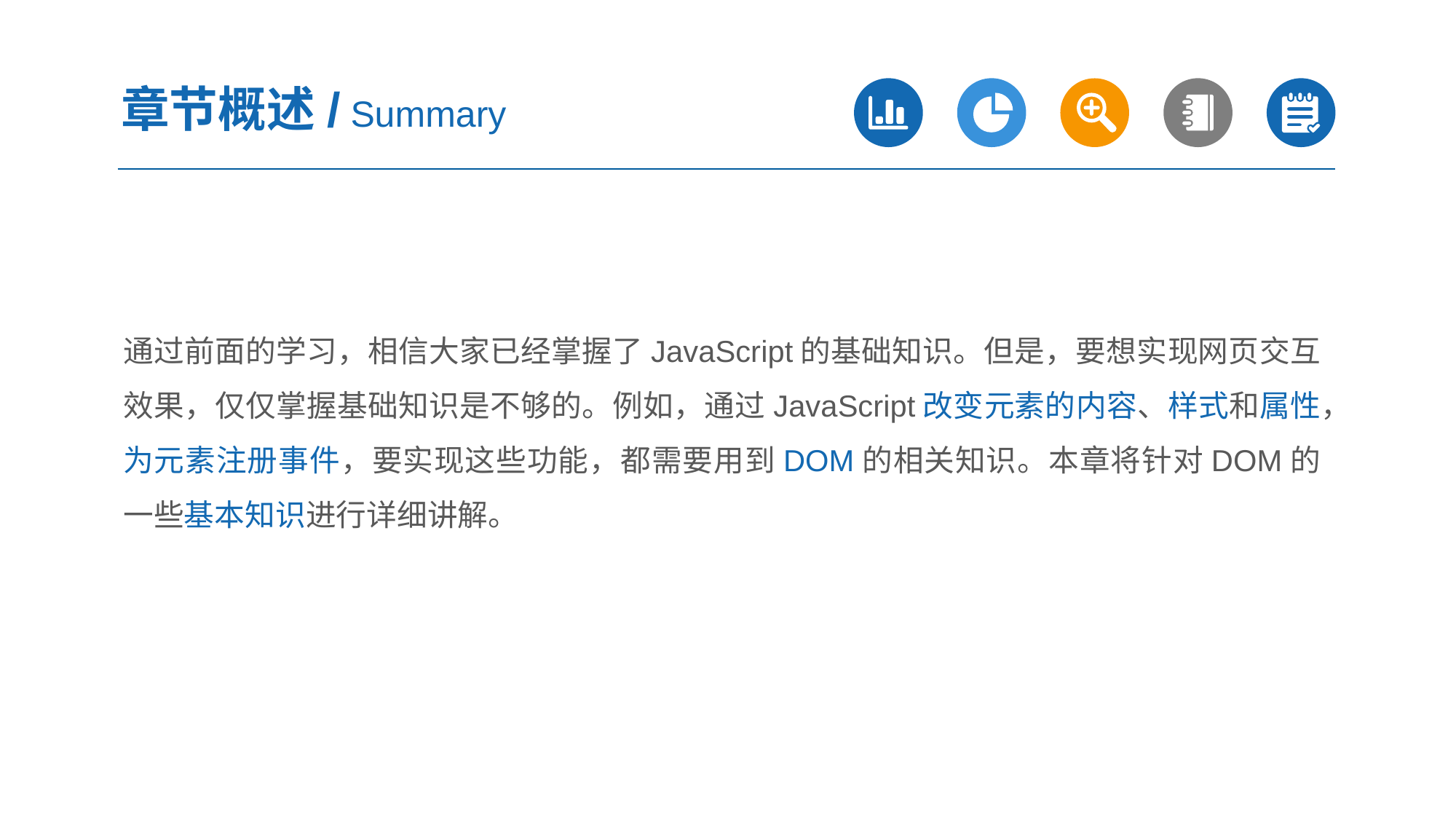

章节概述/ Summary
通过前面的学习，相信大家已经掌握了JavaScript的基础知识。但是，要想实现网页交互效果，仅仅掌握基础知识是不够的。例如，通过JavaScript改变元素的内容、样式和属性，为元素注册事件，要实现这些功能，都需要用到DOM的相关知识。本章将针对DOM的一些基本知识进行详细讲解。